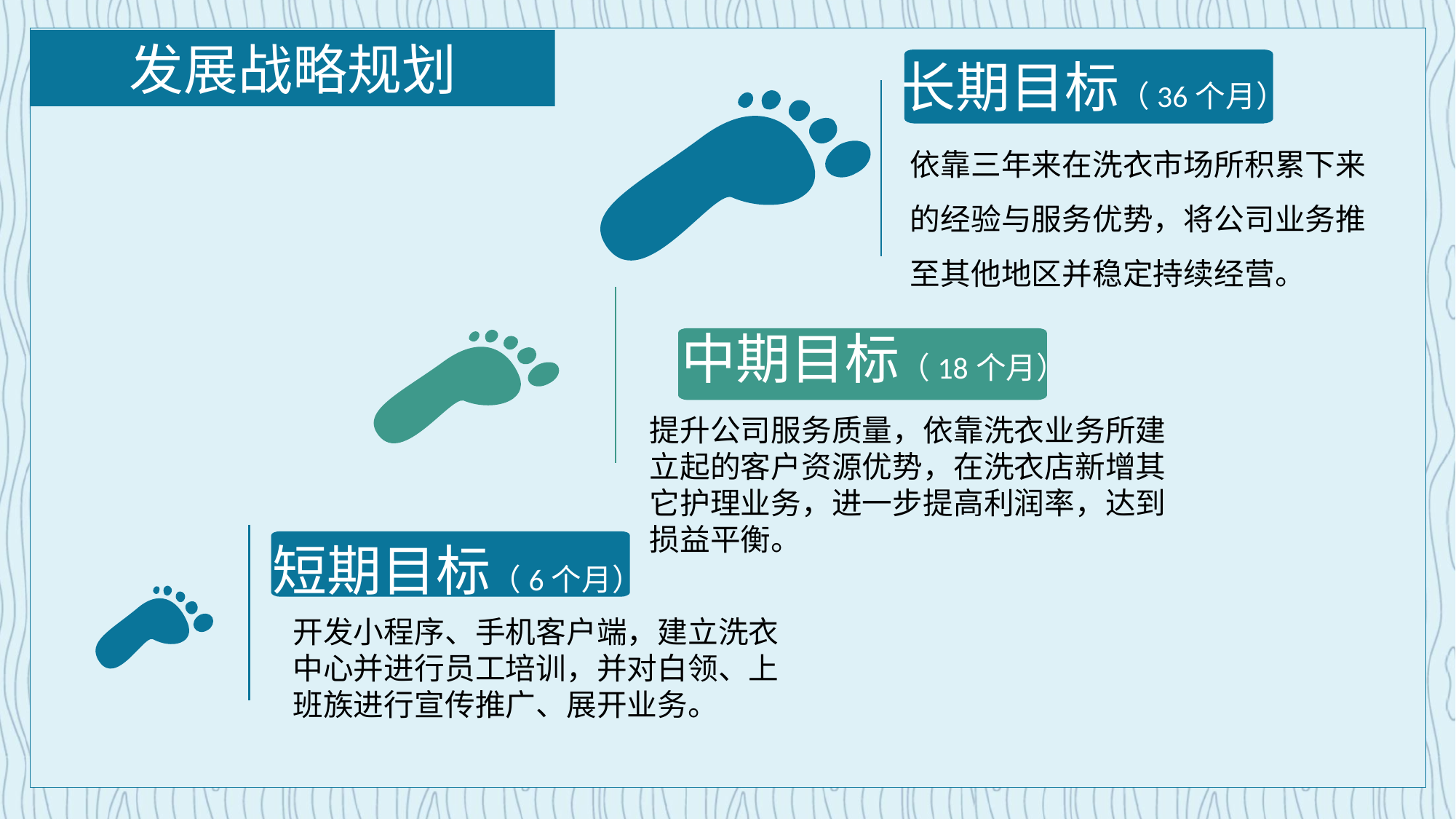

发展战略规划

长期目标（36个月）

依靠三年来在洗衣市场所积累下来的经验与服务优势，将公司业务推至其他地区并稳定持续经营。

中期目标（18个月）

提升公司服务质量，依靠洗衣业务所建立起的客户资源优势，在洗衣店新增其它护理业务，进一步提高利润率，达到损益平衡。
短期目标（6个月）

开发小程序、手机客户端，建立洗衣中心并进行员工培训，并对白领、上班族进行宣传推广、展开业务。